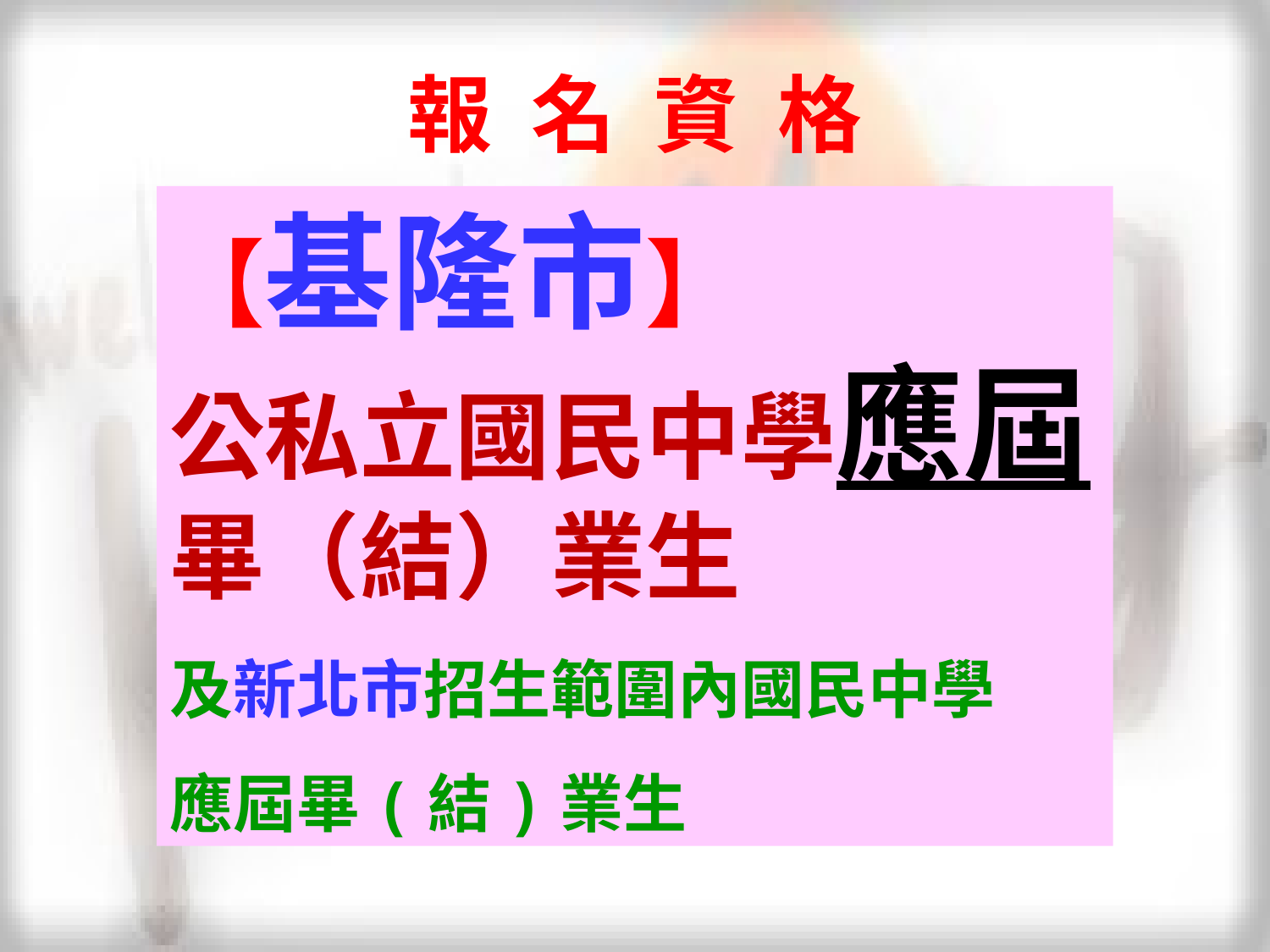

# 報  名  資  格
【基隆市】
公私立國民中學應屆畢（結）業生
及新北市招生範圍內國民中學
應屆畢(結)業生